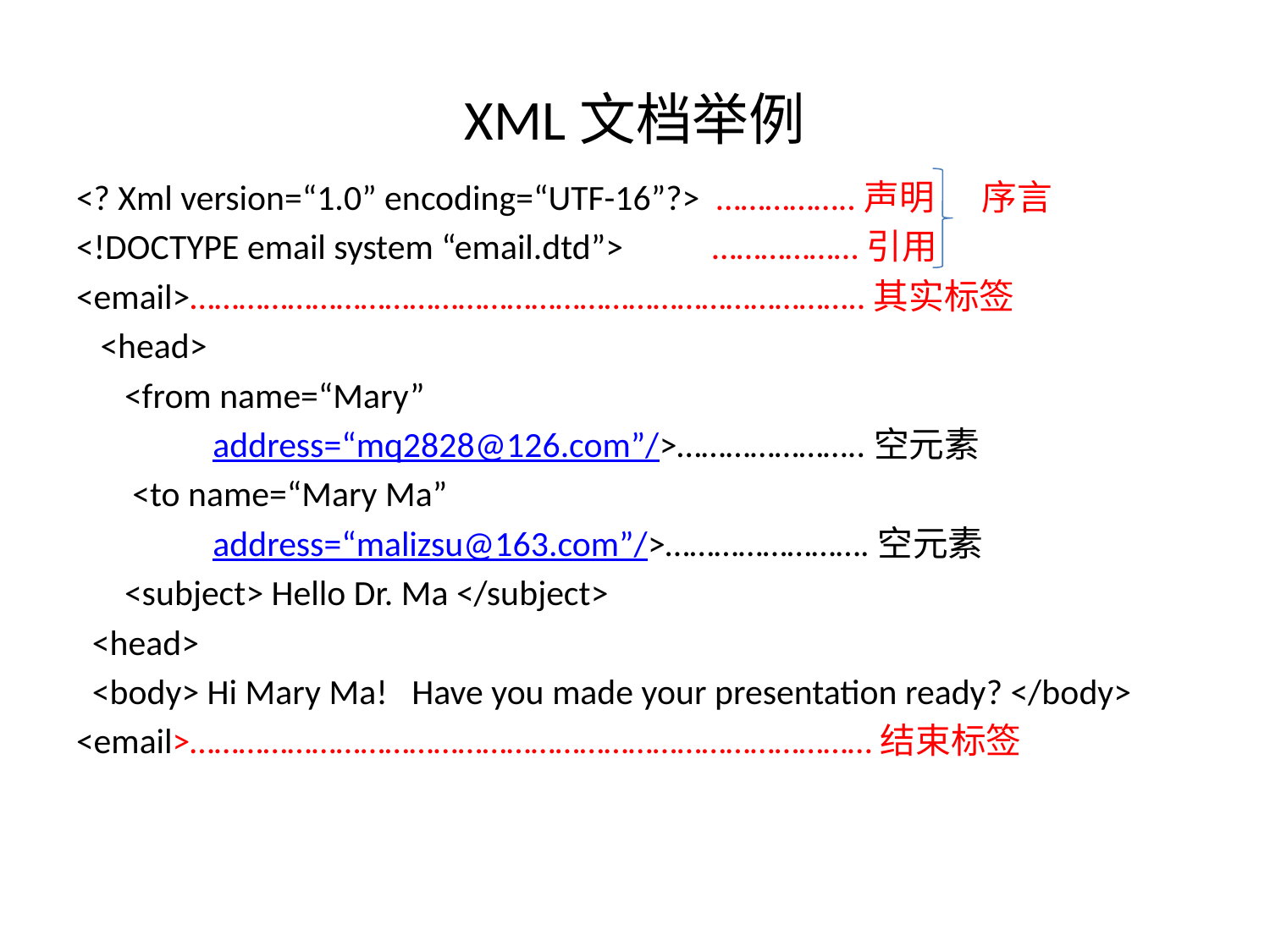

# XML文档举例
<? Xml version=“1.0” encoding=“UTF-16”?>  ……………..声明      序言
<!DOCTYPE email system “email.dtd”>           ………………引用
<email>………………………………………………………………………..其实标签
   <head>
      <from name=“Mary”
                 address=“mq2828@126.com”/>…………………..空元素
       <to name=“Mary Ma”
                 address=“malizsu@163.com”/>…………………….空元素
      <subject> Hello Dr. Ma </subject>
  <head>
  <body> Hi Mary Ma!   Have you made your presentation ready? </body>
<email>…………………………………………………………………………结束标签